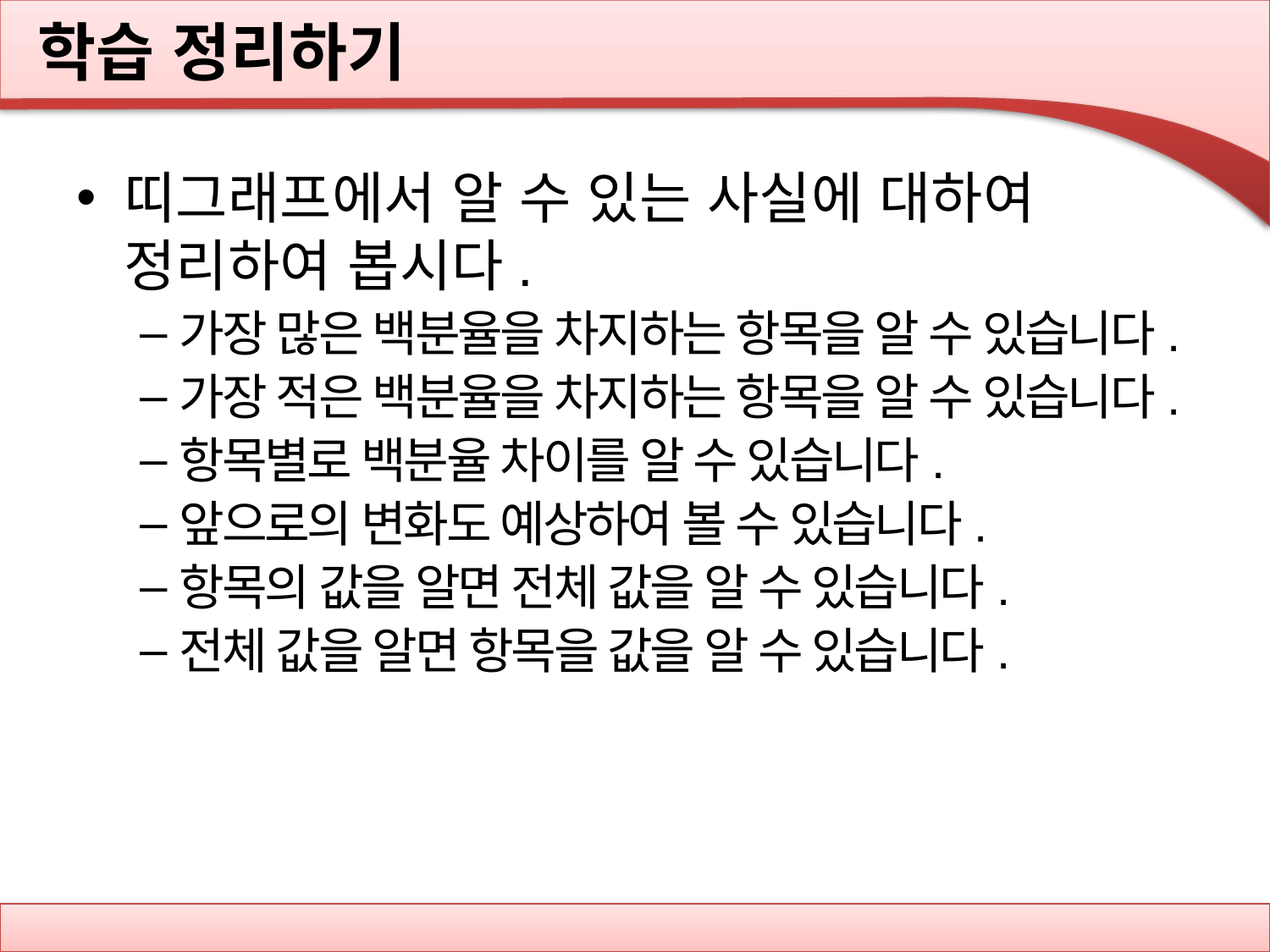

# 학습 정리하기
띠그래프에서 알 수 있는 사실에 대하여 정리하여 봅시다.
가장 많은 백분율을 차지하는 항목을 알 수 있습니다.
가장 적은 백분율을 차지하는 항목을 알 수 있습니다.
항목별로 백분율 차이를 알 수 있습니다.
앞으로의 변화도 예상하여 볼 수 있습니다.
항목의 값을 알면 전체 값을 알 수 있습니다.
전체 값을 알면 항목을 값을 알 수 있습니다.